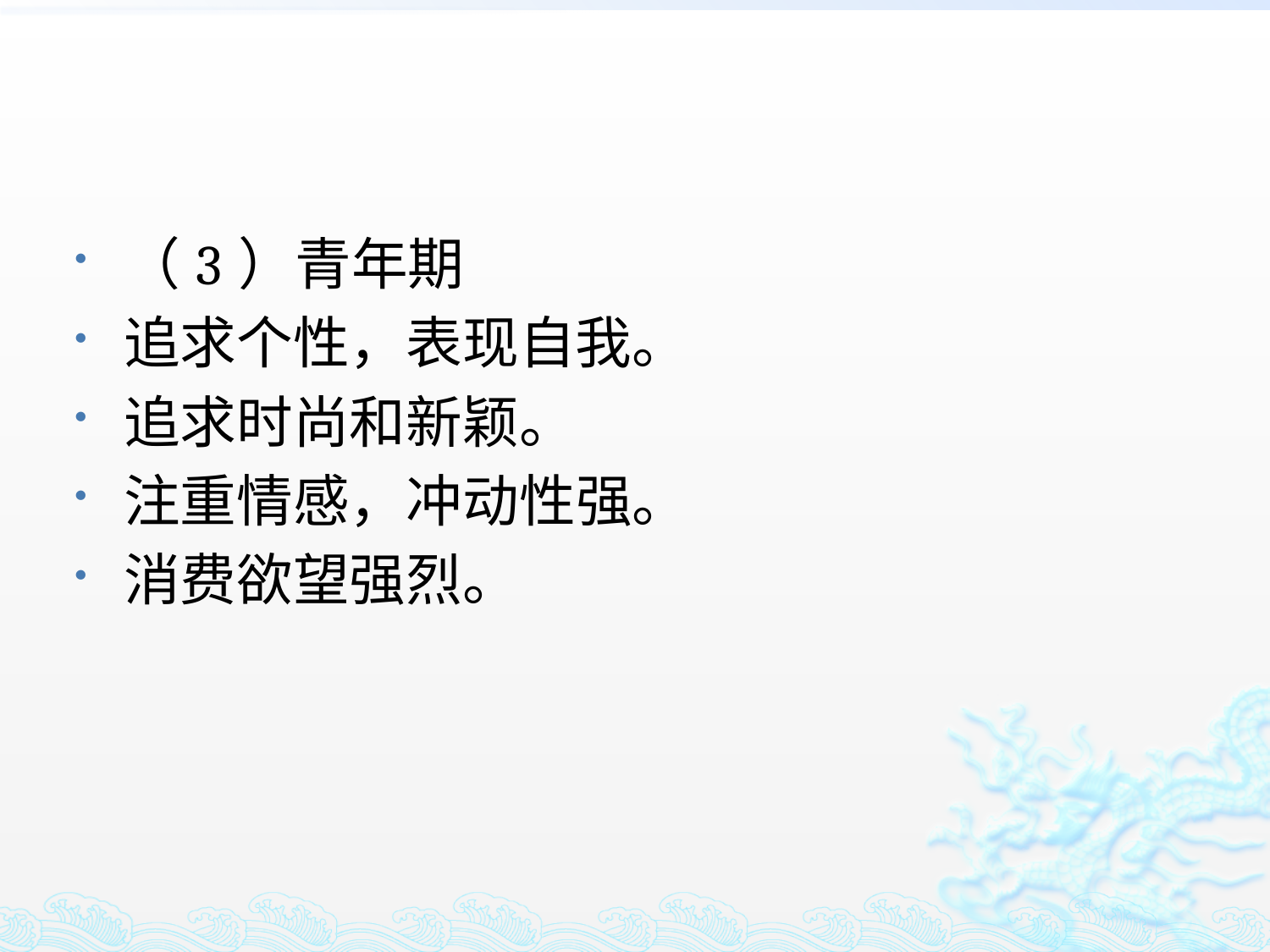

#
（3）青年期
追求个性，表现自我。
追求时尚和新颖。
注重情感，冲动性强。
消费欲望强烈。